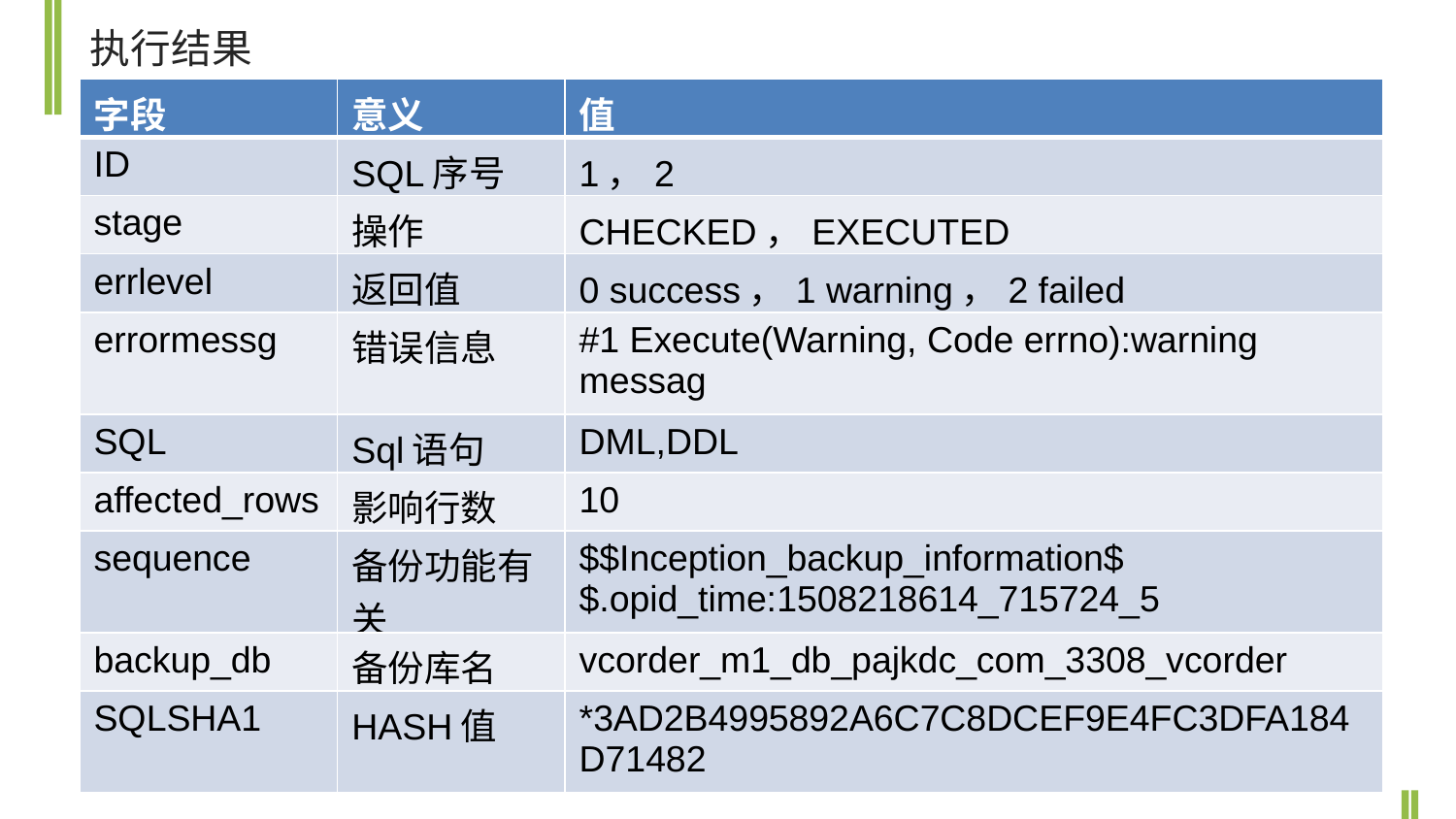

执行结果
| 字段 | 意义 | 值 |
| --- | --- | --- |
| ID | SQL序号 | 1，2 |
| stage | 操作 | CHECKED，EXECUTED |
| errlevel | 返回值 | 0 success，1 warning，2 failed |
| errormessg | 错误信息 | #1 Execute(Warning, Code errno):warning messag |
| SQL | Sql语句 | DML,DDL |
| affected\_rows | 影响行数 | 10 |
| sequence | 备份功能有关 | $$Inception\_backup\_information$$.opid\_time:1508218614\_715724\_5 |
| backup\_db | 备份库名 | vcorder\_m1\_db\_pajkdc\_com\_3308\_vcorder |
| SQLSHA1 | HASH值 | \*3AD2B4995892A6C7C8DCEF9E4FC3DFA184D71482 |